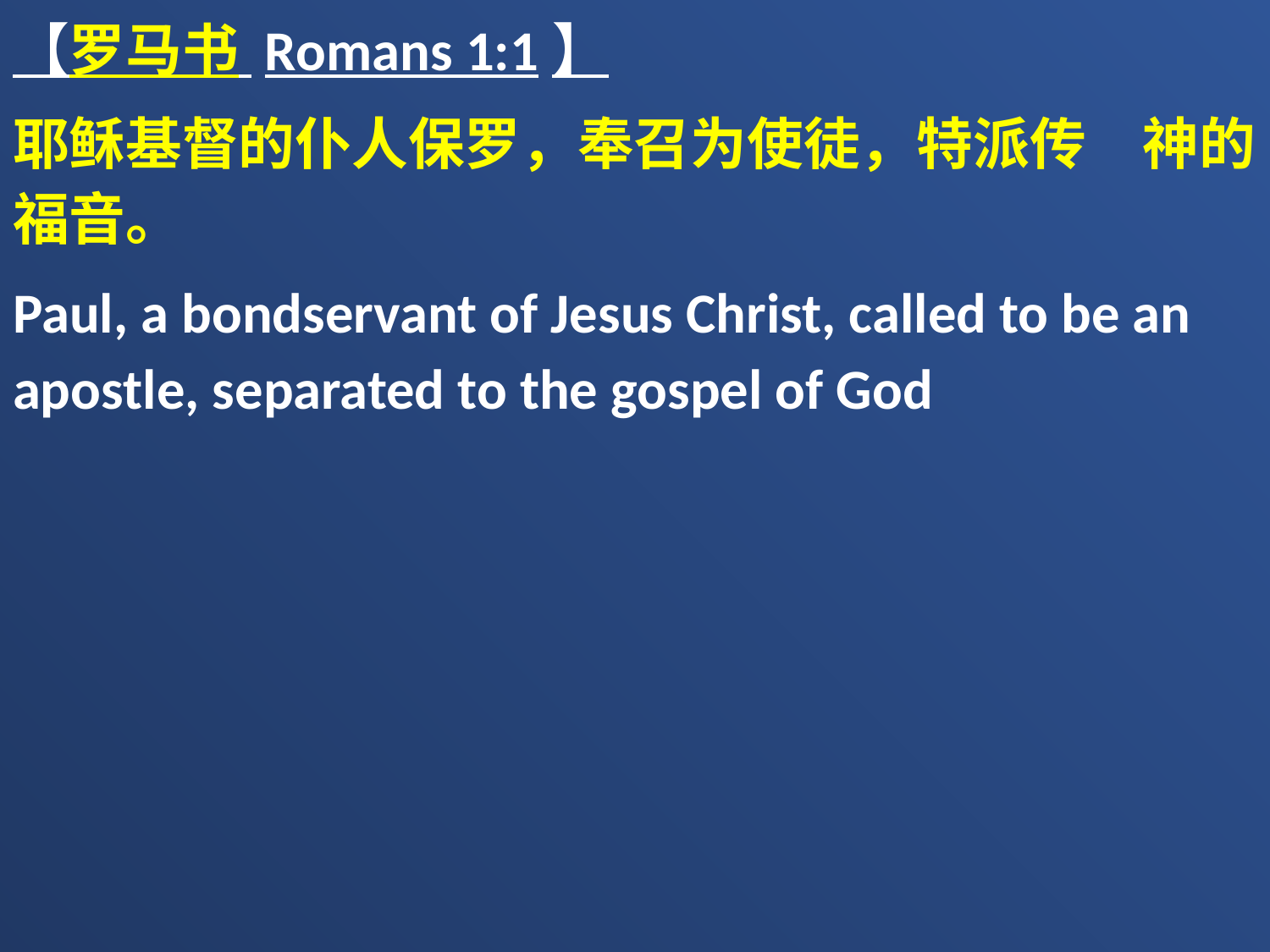

【罗马书 Romans 1:1】
耶稣基督的仆人保罗，奉召为使徒，特派传　神的福音。
Paul, a bondservant of Jesus Christ, called to be an apostle, separated to the gospel of God